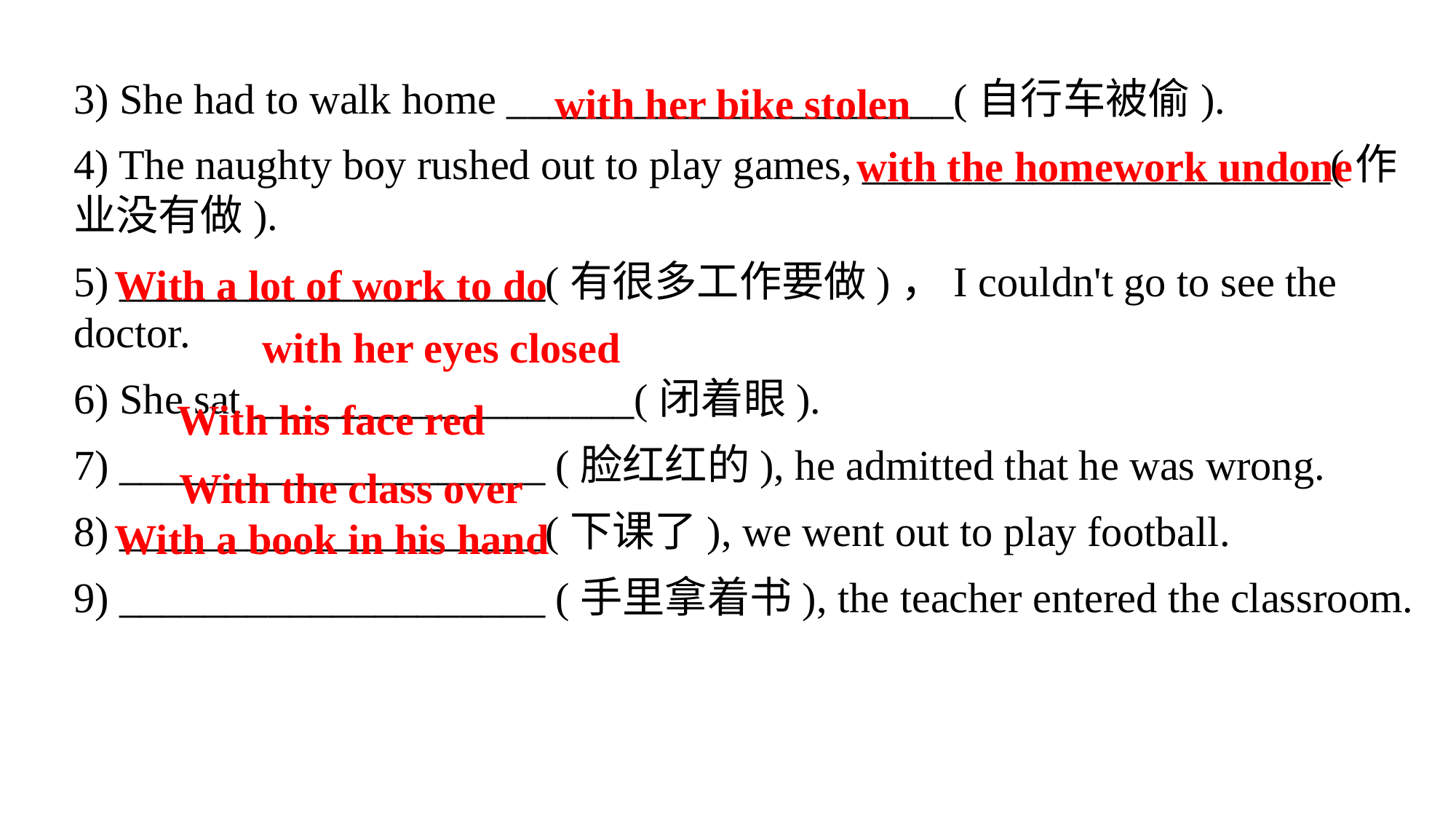

3) She had to walk home _____________________(自行车被偷).
4) The naughty boy rushed out to play games, ______________________(作业没有做).
5) ____________________(有很多工作要做)，I couldn't go to see the doctor.
6) She sat __________________(闭着眼).
7) ____________________ (脸红红的), he admitted that he was wrong.
8) ____________________(下课了), we went out to play football.
9) ____________________ (手里拿着书), the teacher entered the classroom.
with her bike stolen
with the homework undone
With a lot of work to do
with her eyes closed
With his face red
With the class over
With a book in his hand